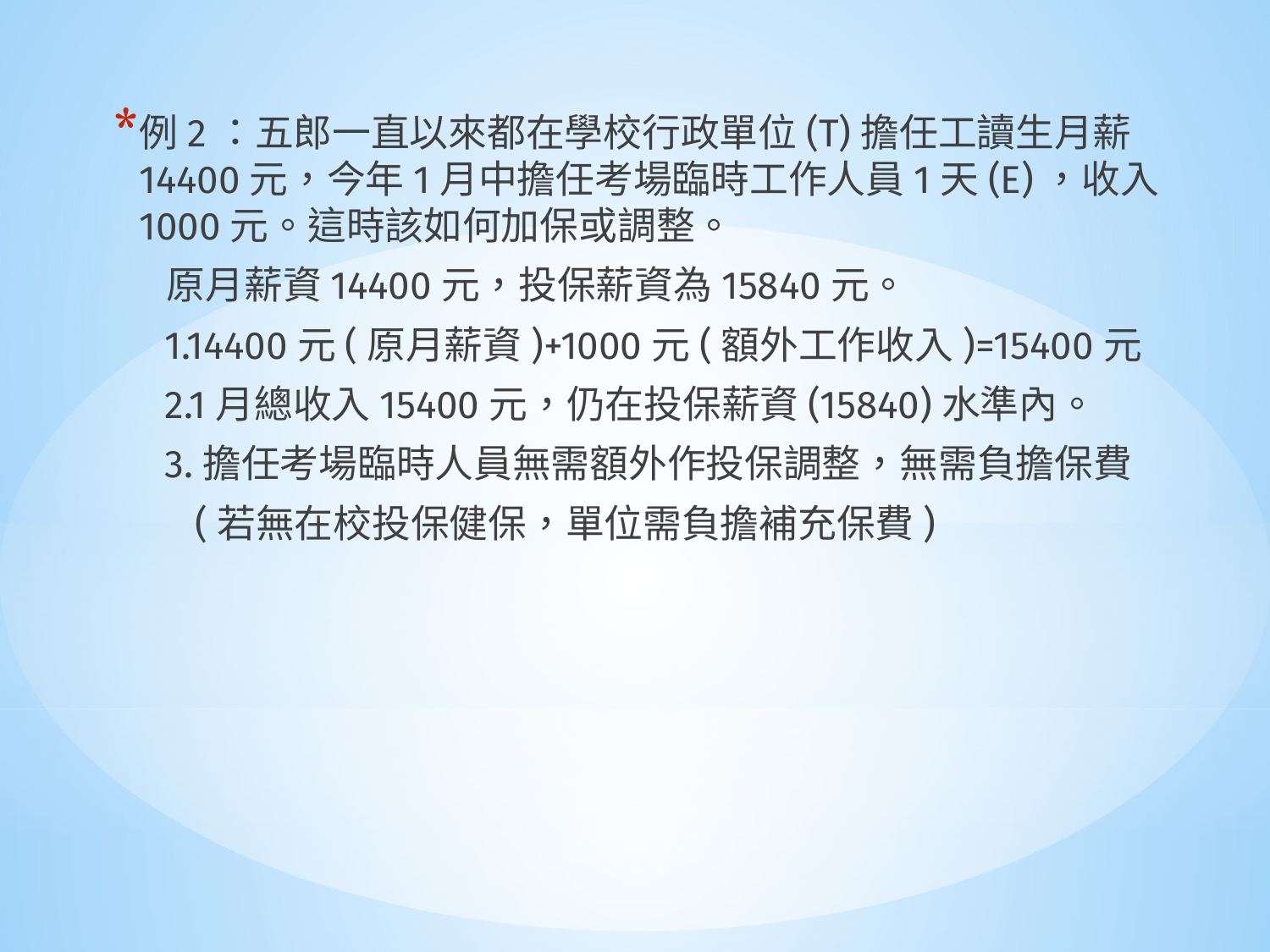

例2：五郎一直以來都在學校行政單位(T)擔任工讀生月薪14400元，今年1月中擔任考場臨時工作人員1天(E)，收入1000元。這時該如何加保或調整。
     原月薪資14400元，投保薪資為15840元。
     1.14400元(原月薪資)+1000元(額外工作收入)=15400元
     2.1月總收入15400元，仍在投保薪資(15840)水準內。
     3.擔任考場臨時人員無需額外作投保調整，無需負擔保費
        (若無在校投保健保，單位需負擔補充保費)